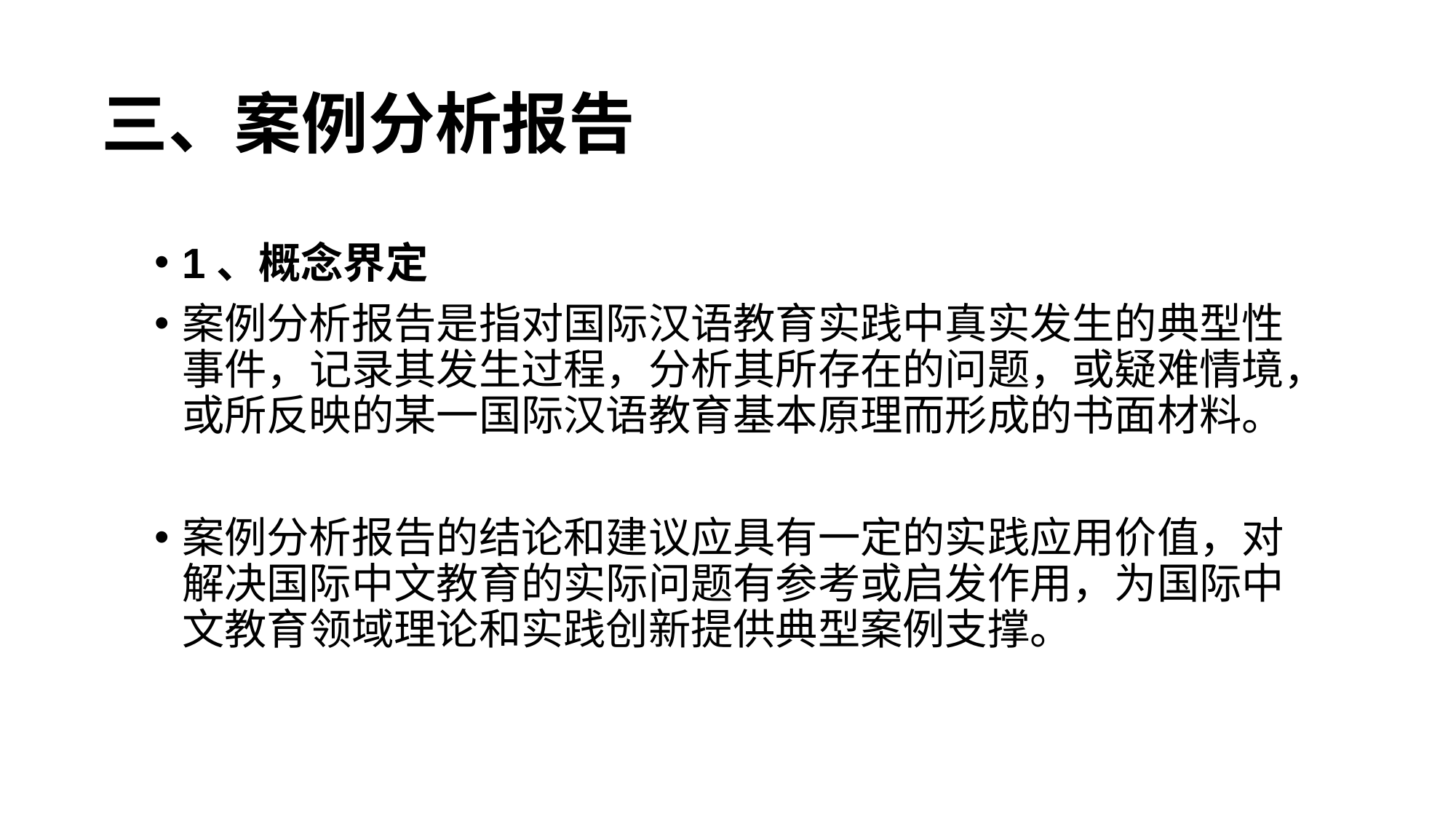

# 三、案例分析报告
1、概念界定
案例分析报告是指对国际汉语教育实践中真实发生的典型性事件，记录其发生过程，分析其所存在的问题，或疑难情境，或所反映的某一国际汉语教育基本原理而形成的书面材料。

案例分析报告的结论和建议应具有一定的实践应用价值，对解决国际中文教育的实际问题有参考或启发作用，为国际中文教育领域理论和实践创新提供典型案例支撑。